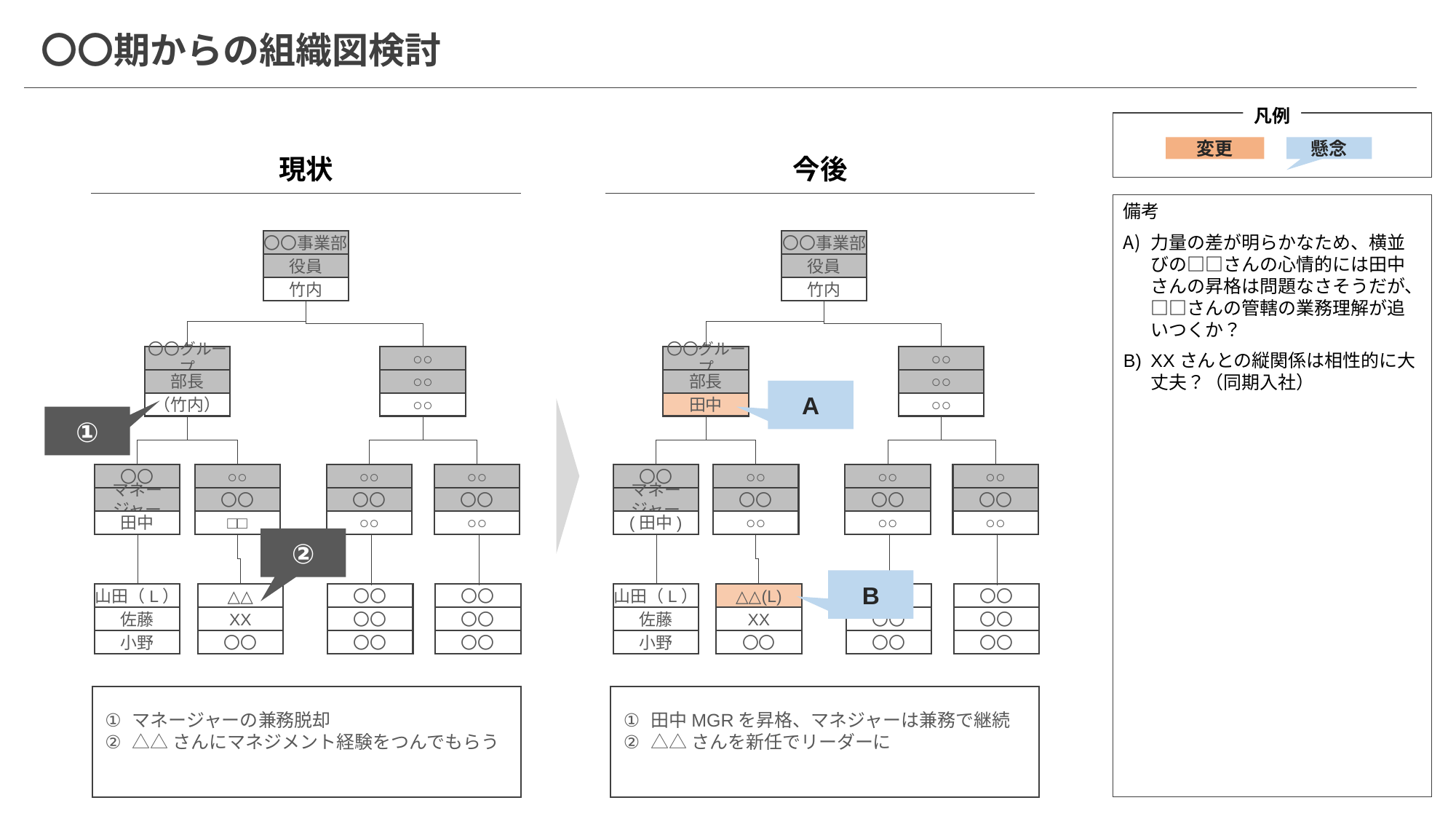

〇〇期からの組織図検討
凡例

変更
懸念
現状
今後
備考
力量の差が明らかなため、横並びの□□さんの心情的には田中さんの昇格は問題なさそうだが、□□さんの管轄の業務理解が追いつくか？
XXさんとの縦関係は相性的に大丈夫？（同期入社）

〇〇事業部
〇〇事業部
役員
役員
竹内
竹内
〇〇グループ
○○
〇〇グループ
○○
部長
○○
部長
○○
A
（竹内）
○○
田中
○○
①
〇〇
○○
○○
○○
〇〇
○○
○○
○○

マネージャー
〇〇
〇〇
〇〇
マネージャー
〇〇
〇〇
〇〇
田中
□□
○○
○○
(田中)
○○
○○
○○
②
B
山田（L）
△△
〇〇
〇〇
山田（L）
△△(L)
〇〇
〇〇
佐藤
XX
〇〇
〇〇
佐藤
XX
〇〇
〇〇
小野
〇〇
〇〇
〇〇
小野
〇〇
〇〇
〇〇
マネージャーの兼務脱却
△△さんにマネジメント経験をつんでもらう

田中MGRを昇格、マネジャーは兼務で継続
△△さんを新任でリーダーに